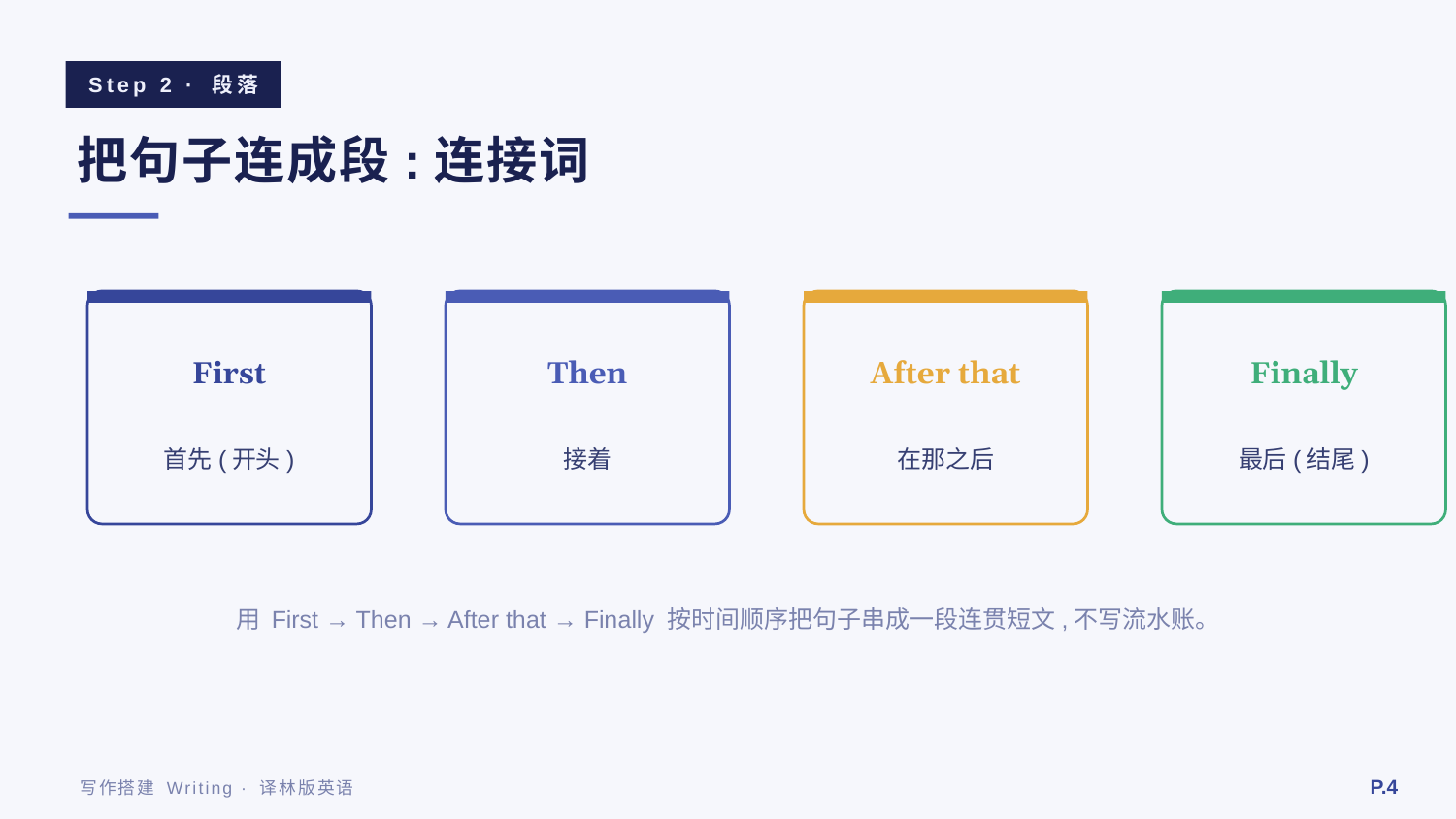

Step 2 · 段落

把句子连成段:连接词

First
Then
After that
Finally
首先(开头)
接着
在那之后
最后(结尾)
用 First → Then → After that → Finally 按时间顺序把句子串成一段连贯短文,不写流水账。
P.4
写作搭建 Writing · 译林版英语